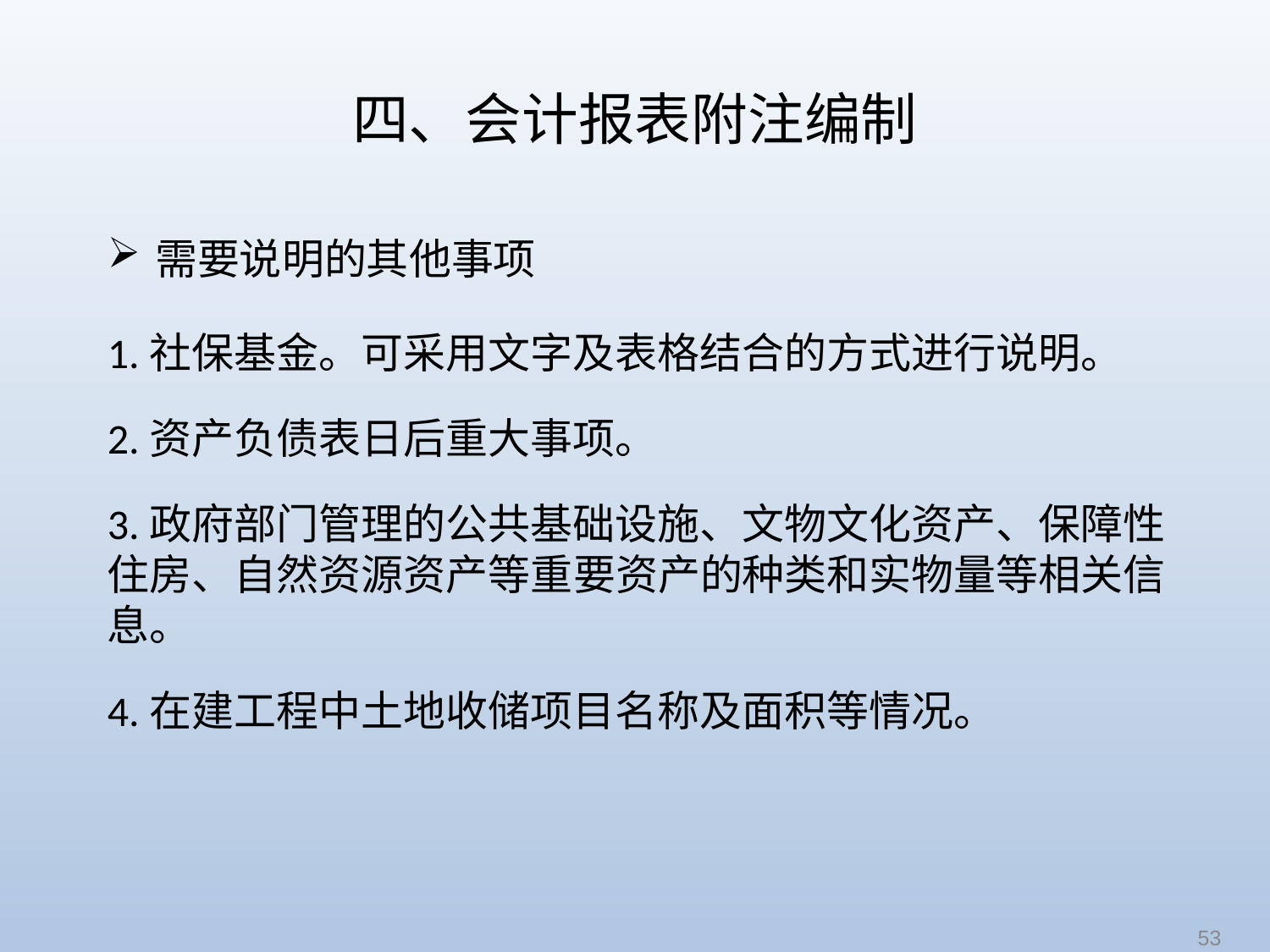

# 四、会计报表附注编制
需要说明的其他事项

1.社保基金。可采用文字及表格结合的方式进行说明。

2.资产负债表日后重大事项。

3.政府部门管理的公共基础设施、文物文化资产、保障性住房、自然资源资产等重要资产的种类和实物量等相关信息。

4.在建工程中土地收储项目名称及面积等情况。

53